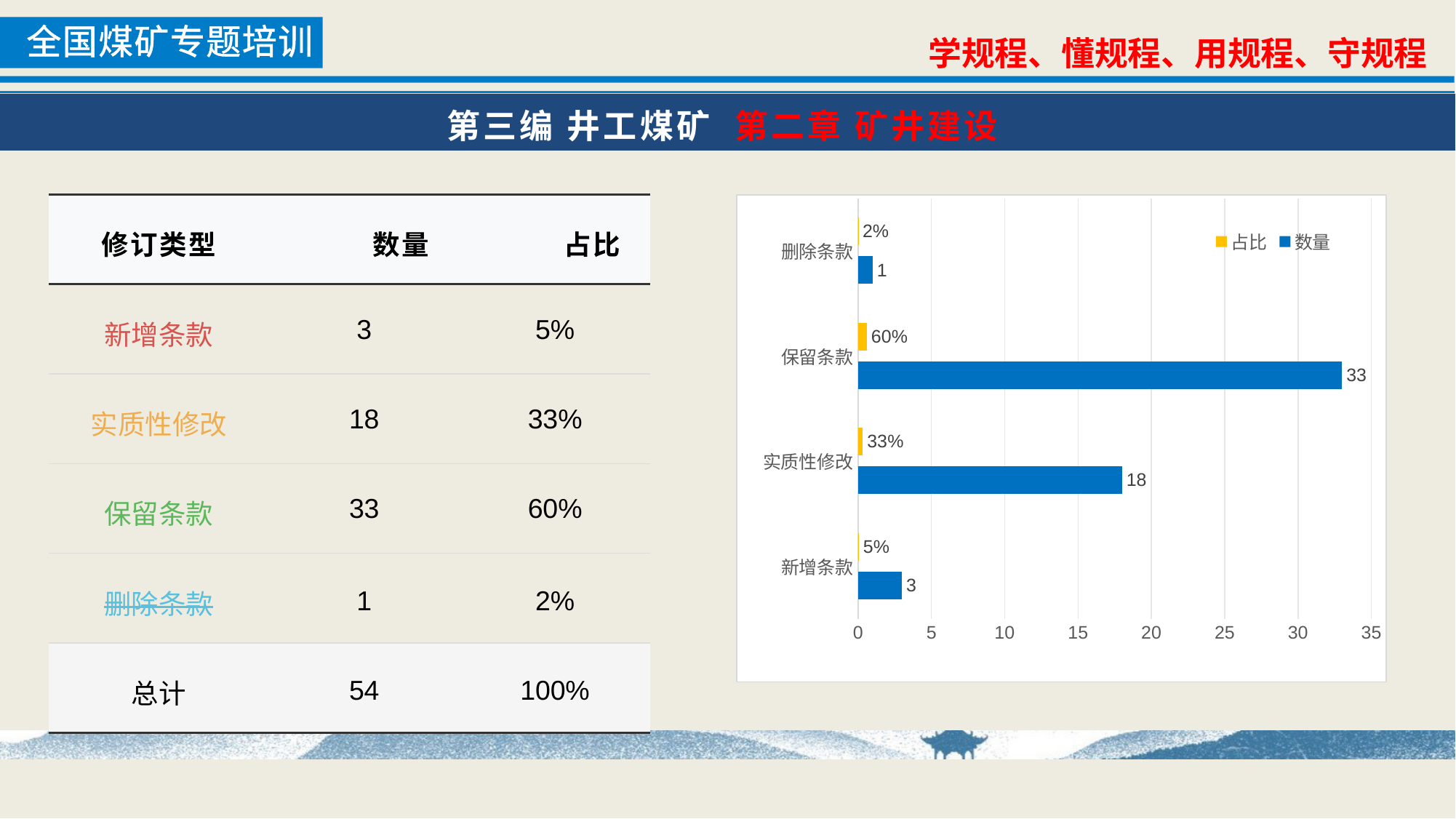

第三编 井工煤矿  第二章 矿井建设

### Chart

| Category | 数量 | 占比 |
|---|---|---|
| 新增条款 | 3.0 | 0.0545454545454545 |
| 实质性修改 | 18.0 | 0.327272727272727 |
| 保留条款 | 33.0 | 0.6 |
| 删除条款 | 1.0 | 0.0181818181818182 |
| 修订类型 | 数量 | 占比 |
| --- | --- | --- |
| 新增条款 | 3 | 5% |
| 实质性修改 | 18 | 33% |
| 保留条款 | 33 | 60% |
| 删除条款 | 1 | 2% |
| 总计 | 54 | 100% |
19